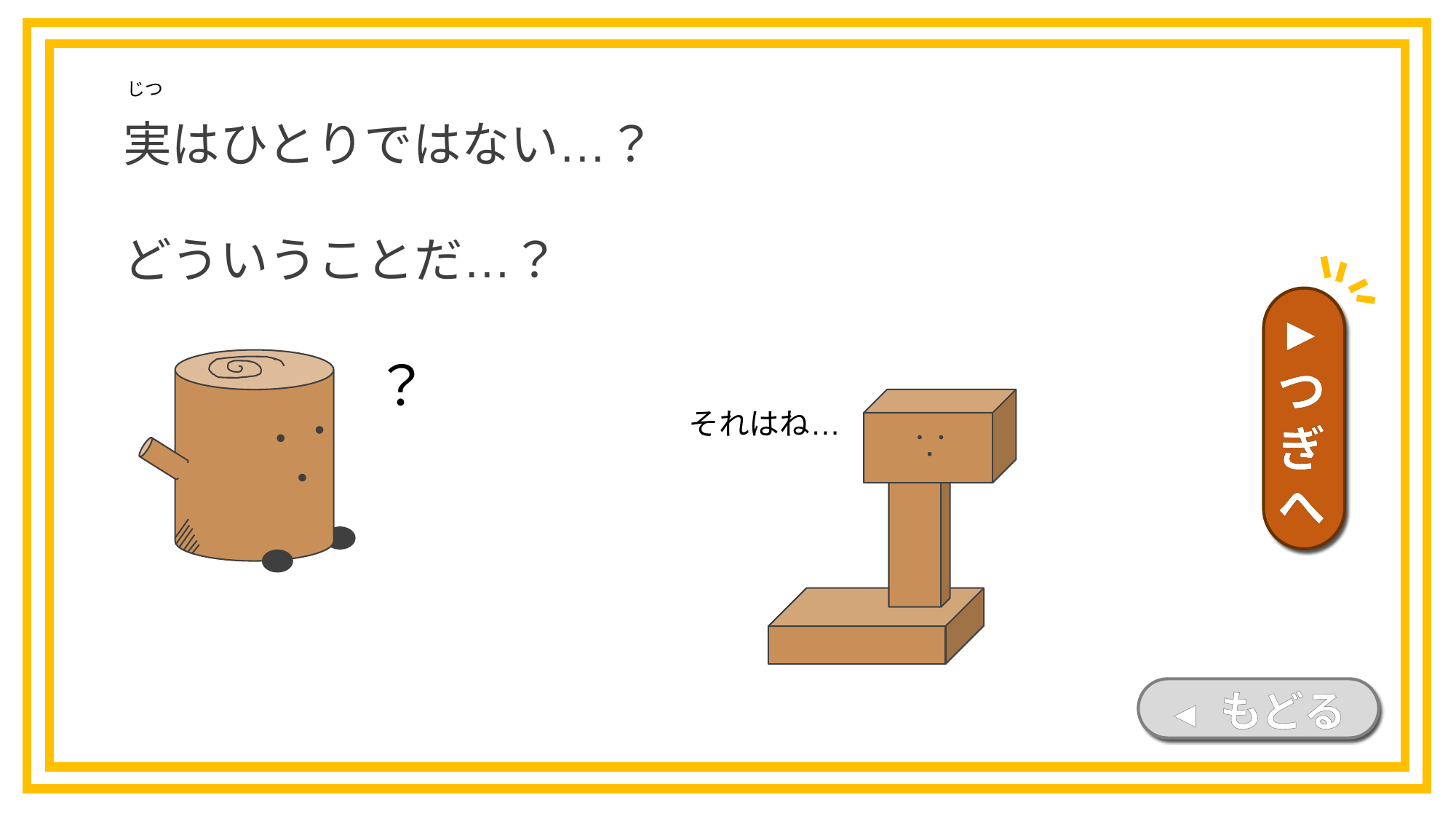

実はひとりではない…？
どういうことだ…？
じつ
►つぎへ
？

それはね…

◄ もどる